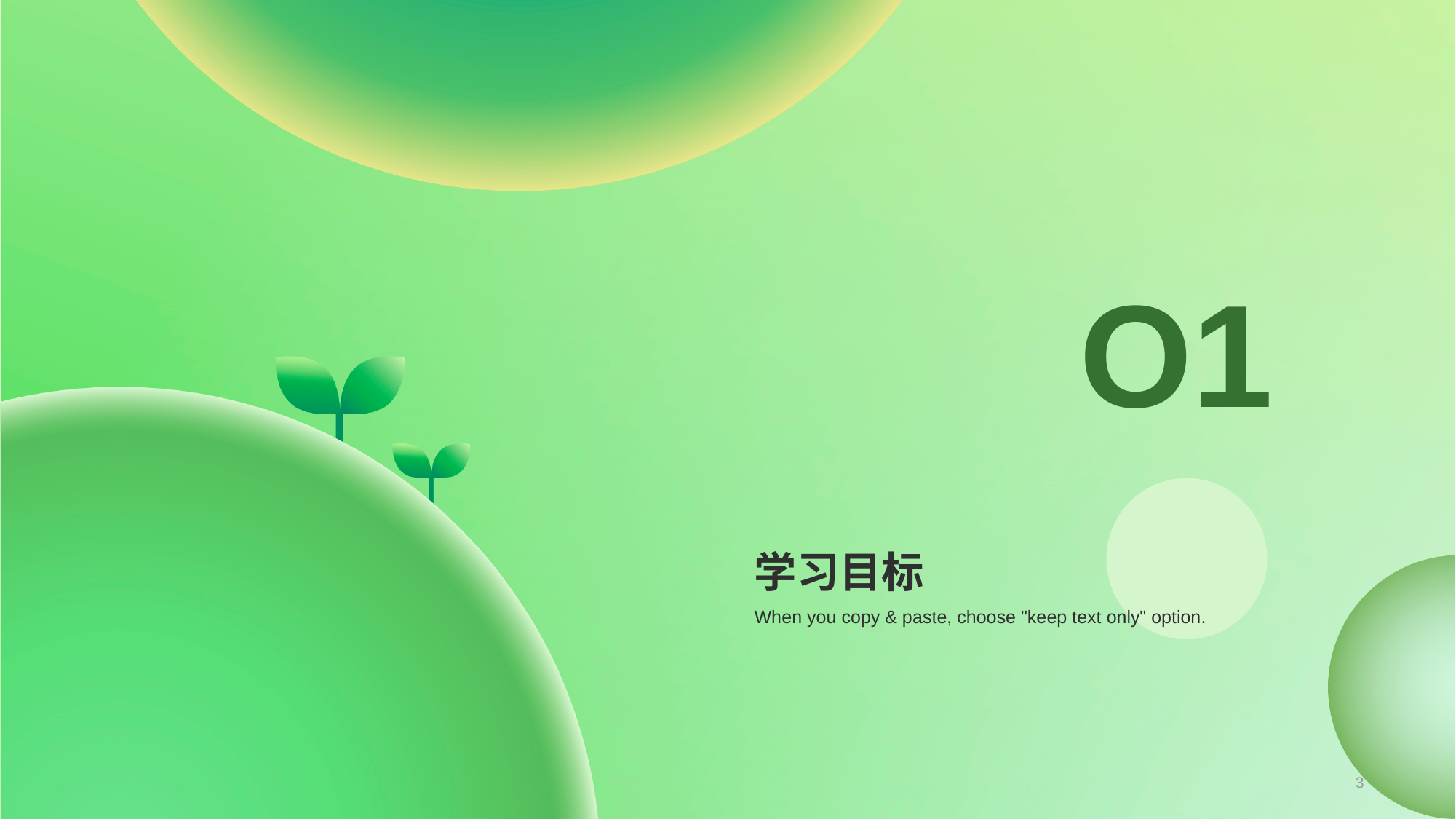

O1
# 学习目标
When you copy & paste, choose "keep text only" option.
3